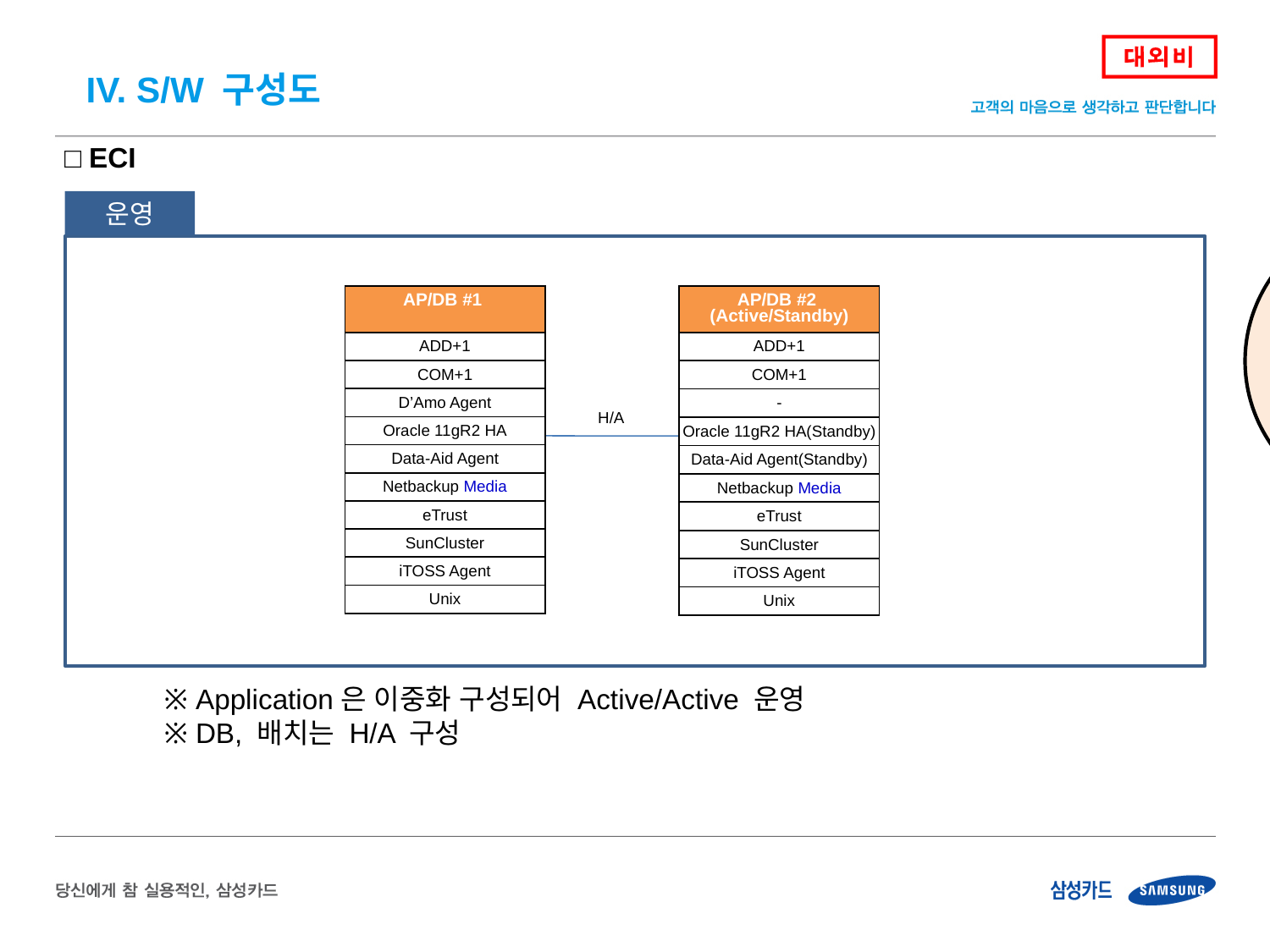

IV. S/W 구성도
□ ECI
운영
영실 작성

| AP/DB #1 |
| --- |
| ADD+1 |
| COM+1 |
| D’Amo Agent |
| Oracle 11gR2 HA |
| Data-Aid Agent |
| Netbackup Media |
| eTrust |
| SunCluster |
| iTOSS Agent |
| Unix |
| AP/DB #2 (Active/Standby) |
| --- |
| ADD+1 |
| COM+1 |
| - |
| Oracle 11gR2 HA(Standby) |
| Data-Aid Agent(Standby) |
| Netbackup Media |
| eTrust |
| SunCluster |
| iTOSS Agent |
| Unix |
H/A
※ Application은 이중화 구성되어 Active/Active 운영
※ DB, 배치는 H/A 구성